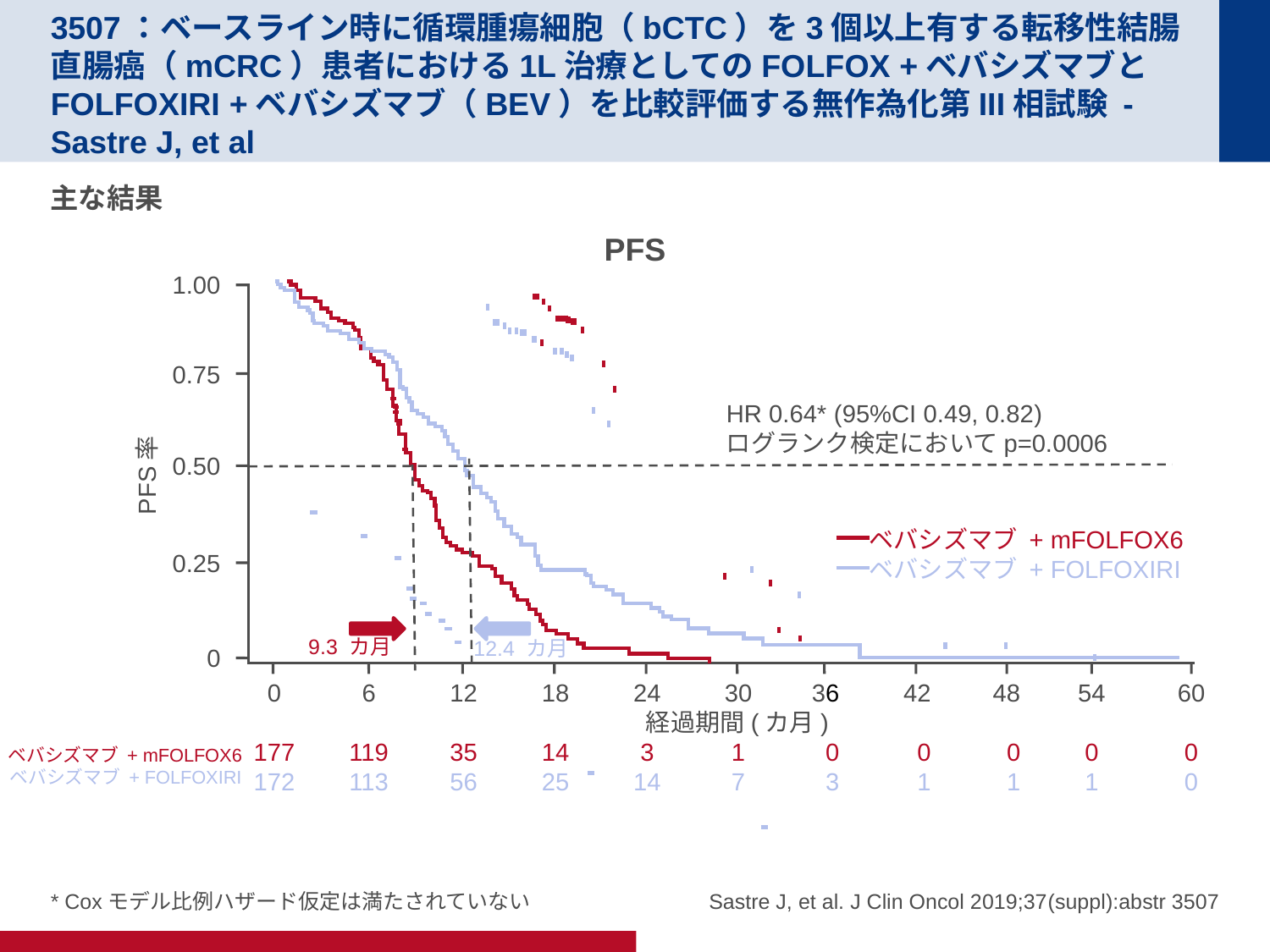

# 3507：ベースライン時に循環腫瘍細胞（bCTC）を3個以上有する転移性結腸直腸癌（mCRC）患者における1L治療としてのFOLFOX +ベバシズマブとFOLFOXIRI +ベバシズマブ（BEV）を比較評価する無作為化第III相試験 - Sastre J, et al
主な結果
PFS
1.00

0.75

0.50
PFS率

ベバシズマブ + mFOLFOX6
ベバシズマブ + FOLFOXIRI
0.25

0

0

177
172

6

119
113

12

35
56

18

14
25

24

3
14

30

1
7

36

0
3

42

0
1

48

0
1

54

0
1

60

0
0
経過期間(カ月)
ベバシズマブ + mFOLFOX6
ベバシズマブ + FOLFOXIRI

HR 0.64* (95%CI 0.49, 0.82)
ログランク検定においてp=0.0006

9.3 カ月
12.4 カ月
* Coxモデル比例ハザード仮定は満たされていない
Sastre J, et al. J Clin Oncol 2019;37(suppl):abstr 3507